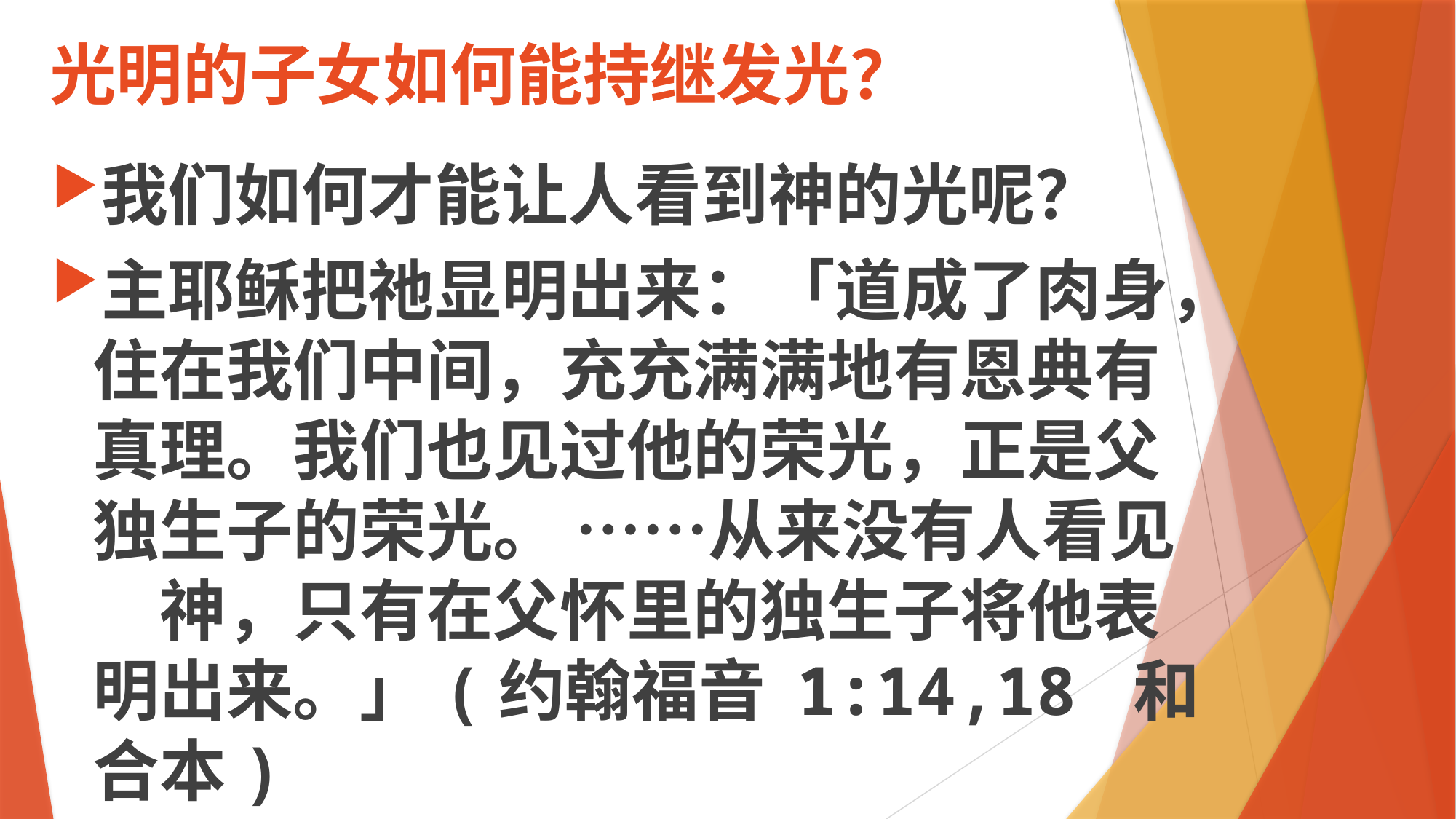

# 光明的子女如何能持继发光？
我们如何才能让人看到神的光呢？
主耶稣把祂显明出来：「道成了肉身，住在我们中间，充充满满地有恩典有真理。我们也见过他的荣光，正是父独生子的荣光。 ……从来没有人看见　神，只有在父怀里的独生子将他表明出来。」(约翰福音 1:14,18 和合本)